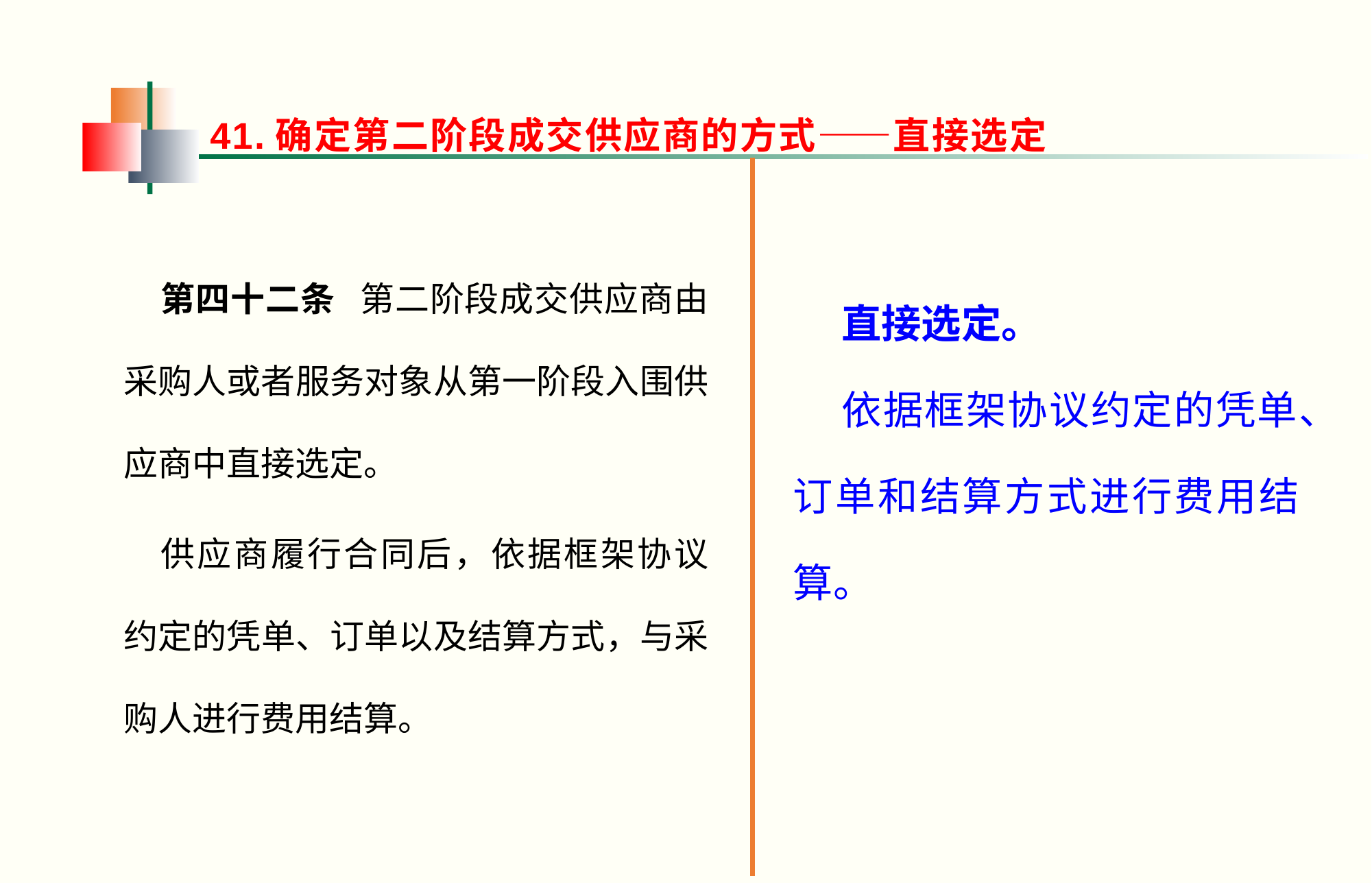

41.确定第二阶段成交供应商的方式——直接选定
第四十二条   第二阶段成交供应商由采购人或者服务对象从第一阶段入围供应商中直接选定。
供应商履行合同后，依据框架协议约定的凭单、订单以及结算方式，与采购人进行费用结算。

直接选定。
依据框架协议约定的凭单、订单和结算方式进行费用结算。